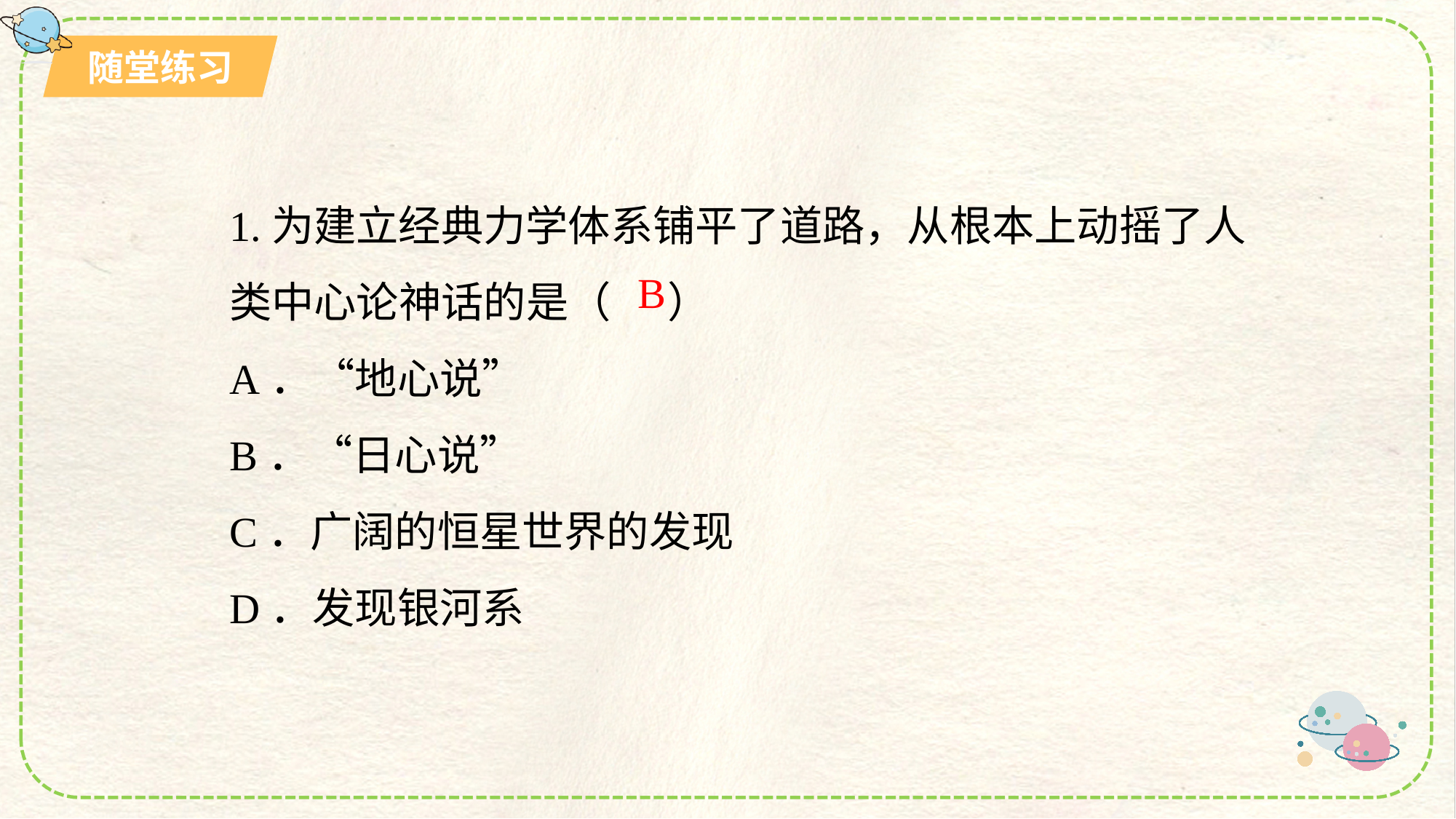

1.为建立经典力学体系铺平了道路，从根本上动摇了人类中心论神话的是（      ）
A．“地心说”
B．“日心说”
C．广阔的恒星世界的发现
D．发现银河系

B